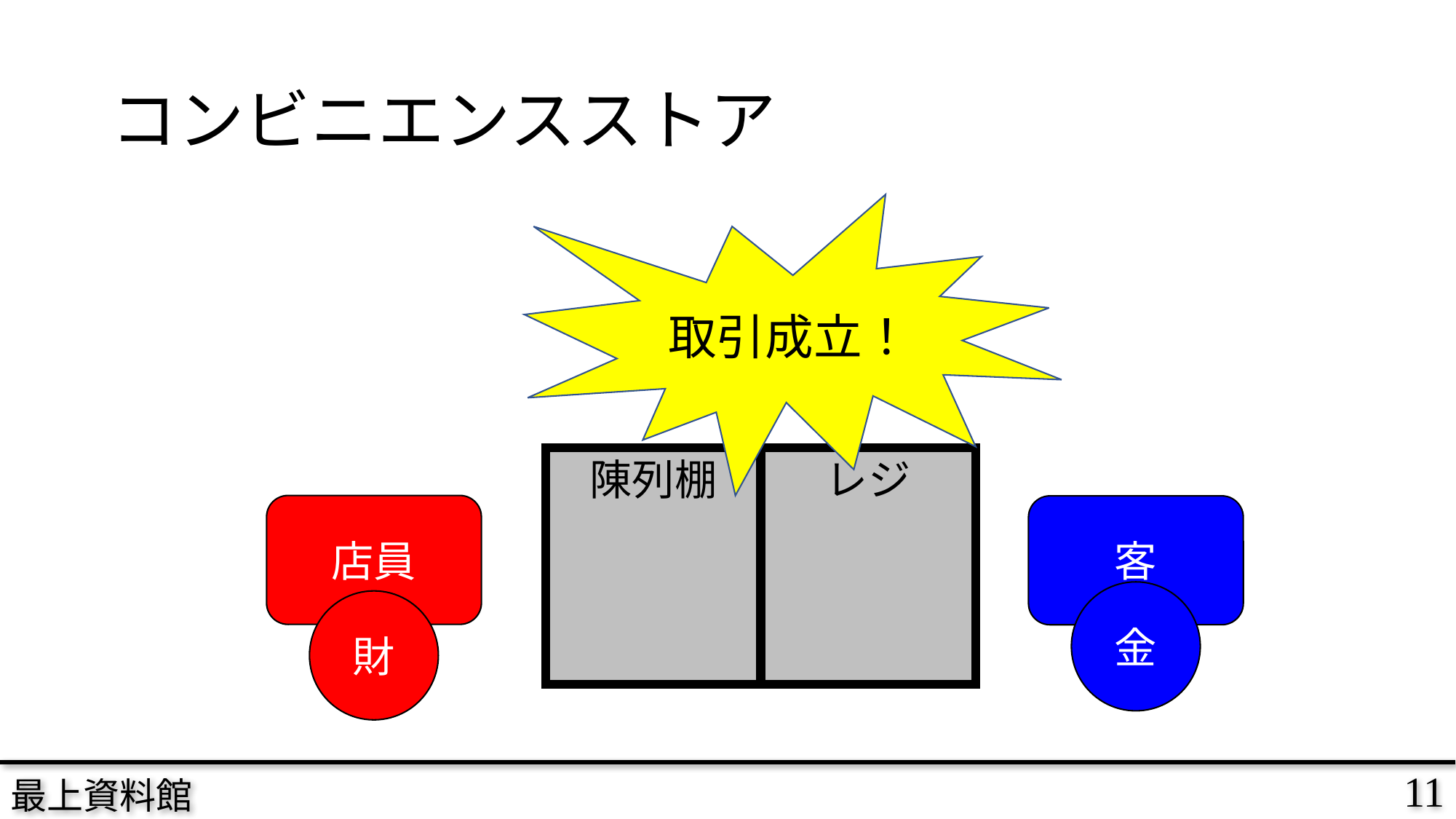

# コンビニエンスストア
取引成立！
レジ
陳列棚
店員
客
金
財